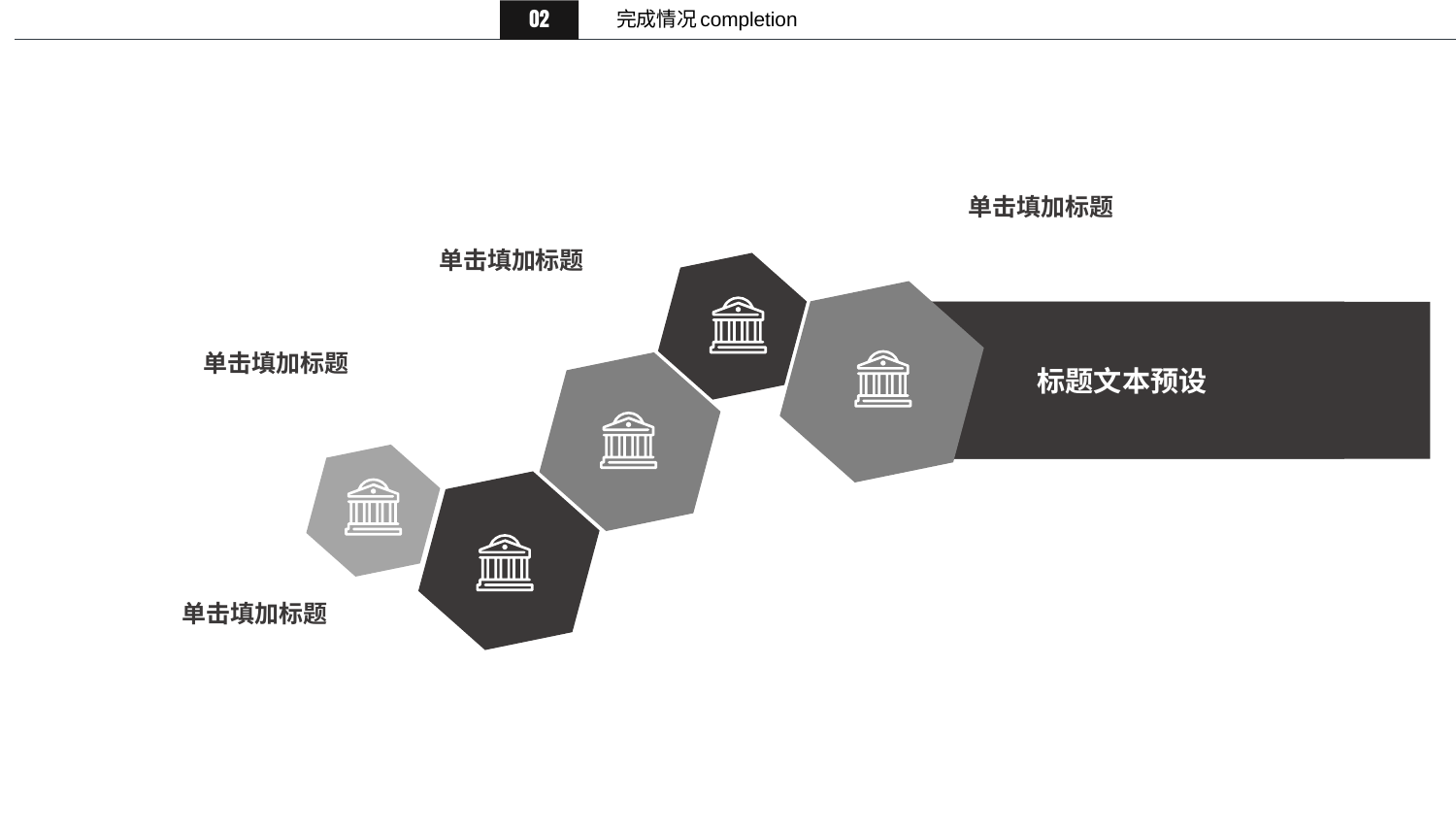

completion
完成情况
02
单击填加标题
单击填加标题

标题文本预设

单击填加标题
单击填加标题